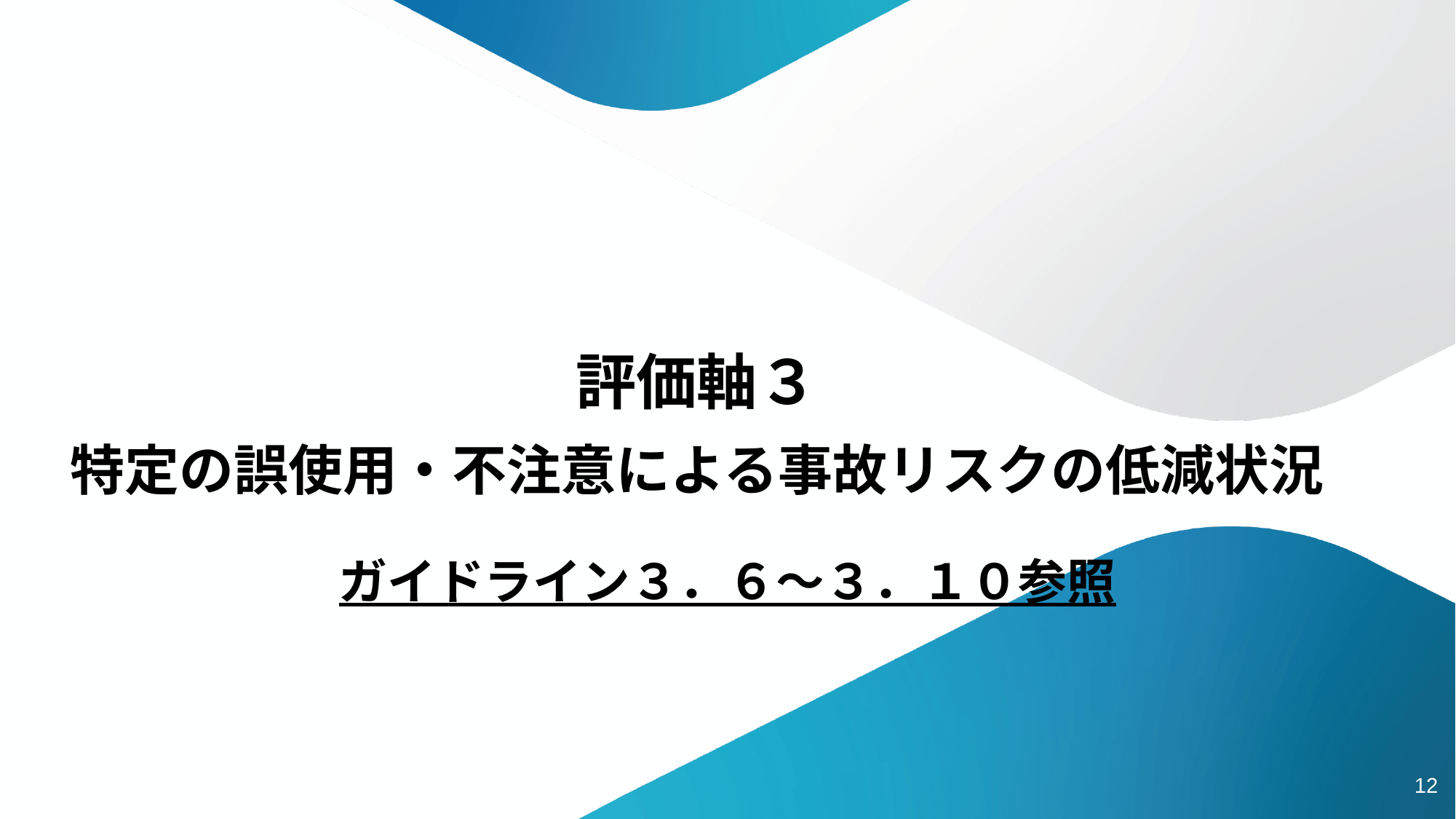

# 評価軸３ 特定の誤使用・不注意による事故リスクの低減状況
ガイドライン３．６～３．１０参照
12